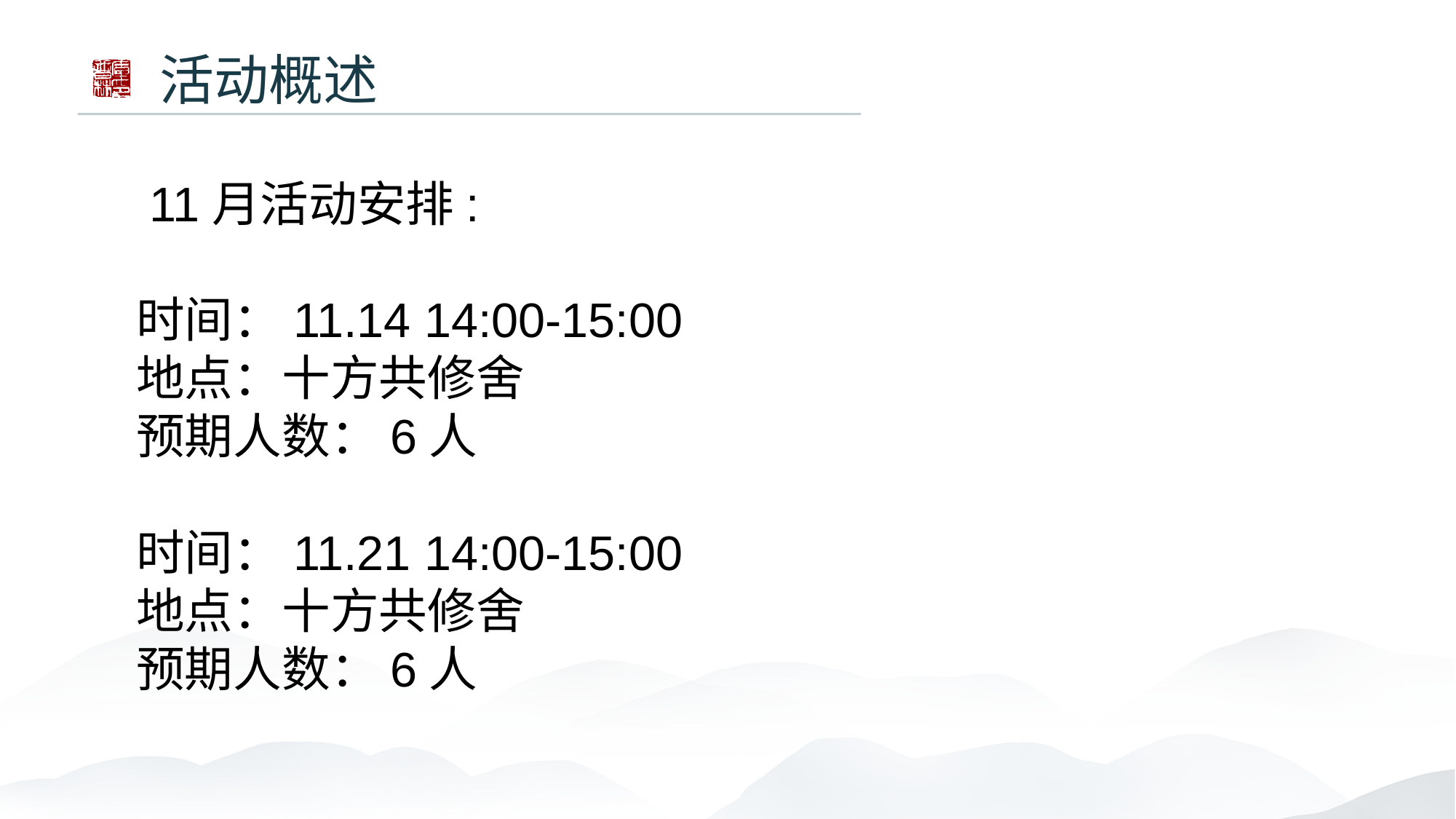

活动概述
 11月活动安排:

时间：11.14 14:00-15:00
地点：十方共修舍
预期人数：6人

时间：11.21 14:00-15:00
地点：十方共修舍
预期人数：6人